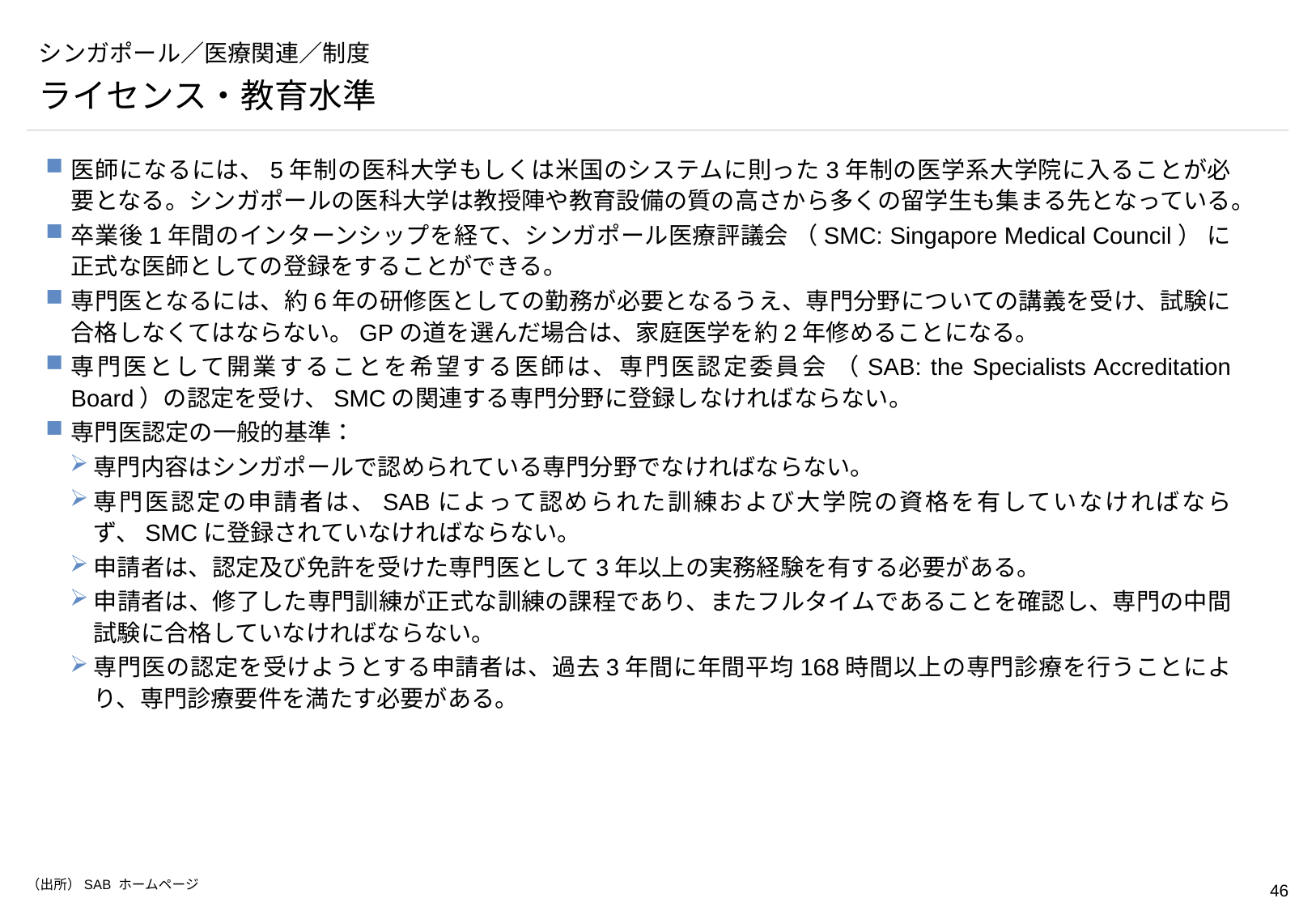

# シンガポール／医療関連／制度
ライセンス・教育水準

医師になるには、5年制の医科大学もしくは米国のシステムに則った3年制の医学系大学院に入ることが必要となる。シンガポールの医科大学は教授陣や教育設備の質の高さから多くの留学生も集まる先となっている。
卒業後1年間のインターンシップを経て、シンガポール医療評議会 （SMC: Singapore Medical Council） に正式な医師としての登録をすることができる。
専門医となるには、約6年の研修医としての勤務が必要となるうえ、専門分野についての講義を受け、試験に合格しなくてはならない。GPの道を選んだ場合は、家庭医学を約2年修めることになる。
専門医として開業することを希望する医師は、専門医認定委員会 （SAB: the Specialists Accreditation Board）の認定を受け、SMCの関連する専門分野に登録しなければならない。
専門医認定の一般的基準：
専門内容はシンガポールで認められている専門分野でなければならない。
専門医認定の申請者は、SABによって認められた訓練および大学院の資格を有していなければならず、SMCに登録されていなければならない。
申請者は、認定及び免許を受けた専門医として3年以上の実務経験を有する必要がある。
申請者は、修了した専門訓練が正式な訓練の課程であり、またフルタイムであることを確認し、専門の中間試験に合格していなければならない。
専門医の認定を受けようとする申請者は、過去3年間に年間平均168時間以上の専門診療を行うことにより、専門診療要件を満たす必要がある。
（出所）SAB ホームページ